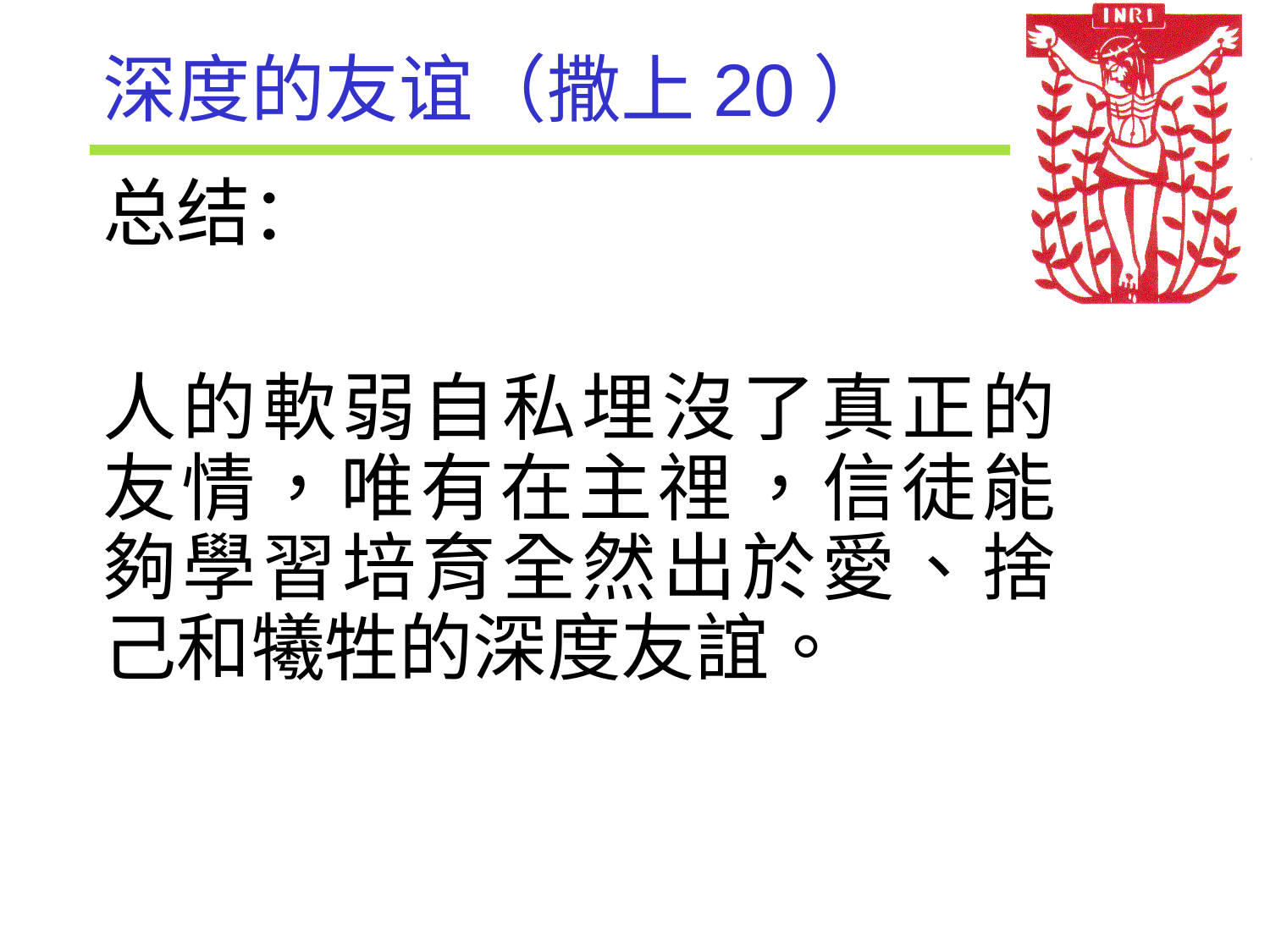

# 深度的友谊（撒上20）
总结：

人的軟弱自私埋沒了真正的友情，唯有在主𥚃，信徒能夠學習培育全然出於愛、捨己和犧牲的深度友誼。